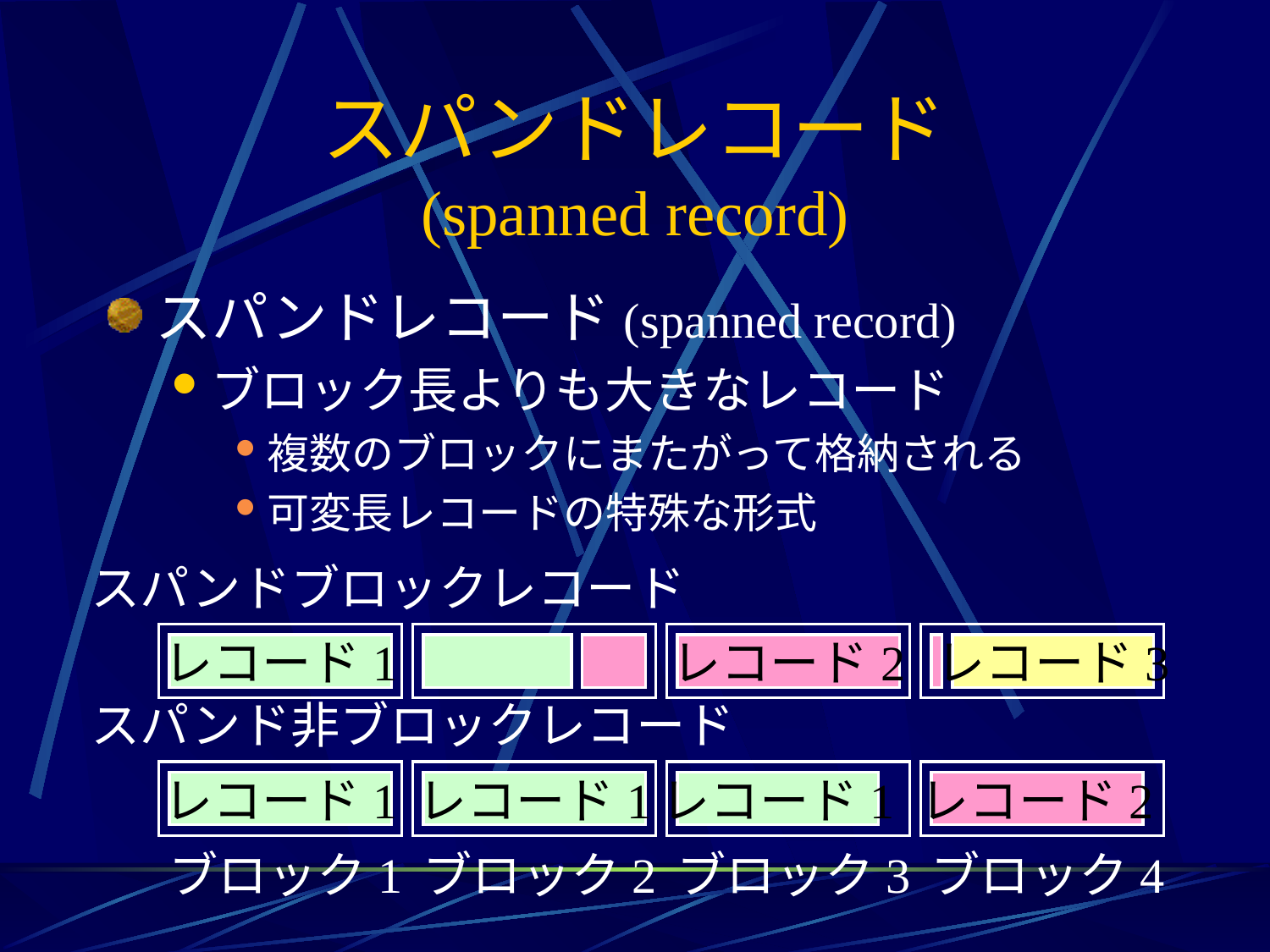

# スパンドレコード (spanned record)
スパンドレコード(spanned record)
ブロック長よりも大きなレコード
複数のブロックにまたがって格納される
可変長レコードの特殊な形式
スパンドブロックレコード

レコード1

レコード2

レコード3
スパンド非ブロックレコード

レコード1
レコード1
レコード1
レコード2
ブロック1
ブロック2
ブロック3
ブロック4